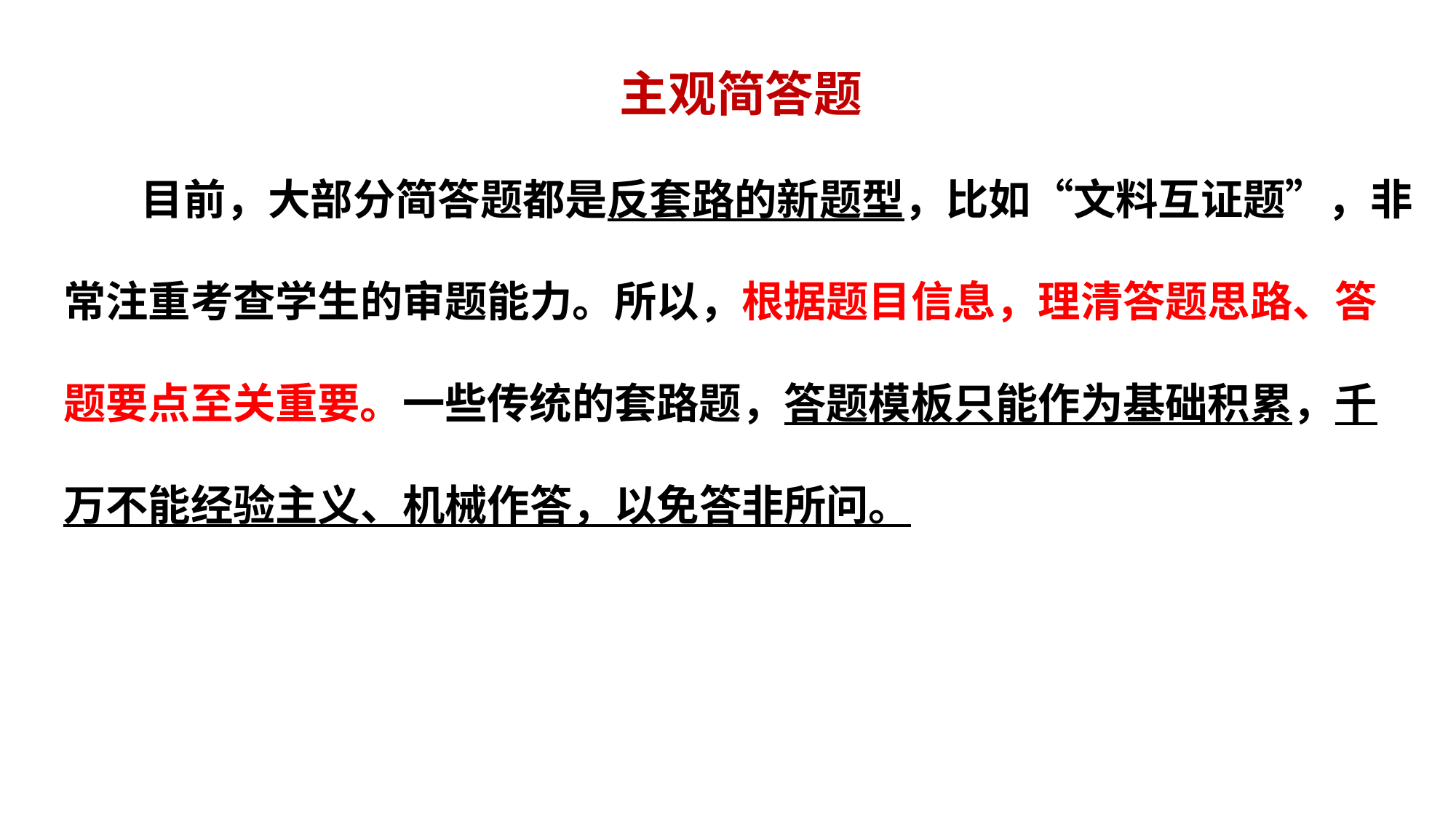

主观简答题
       目前，大部分简答题都是反套路的新题型，比如“文料互证题”，非常注重考查学生的审题能力。所以，根据题目信息，理清答题思路、答题要点至关重要。一些传统的套路题，答题模板只能作为基础积累，千万不能经验主义、机械作答，以免答非所问。